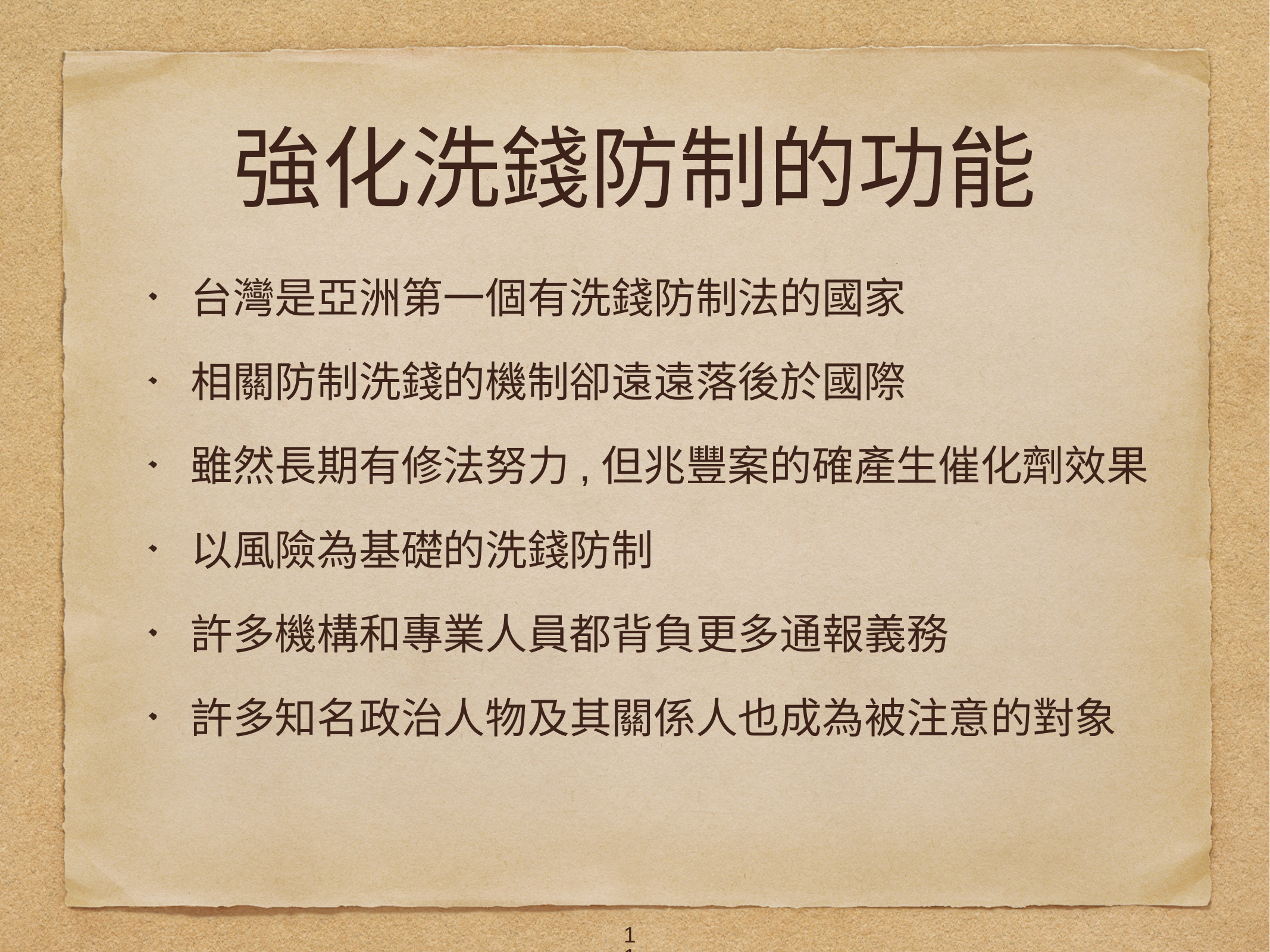

# 強化洗錢防制的功能
台灣是亞洲第一個有洗錢防制法的國家
相關防制洗錢的機制卻遠遠落後於國際
雖然長期有修法努力,但兆豐案的確產生催化劑效果
以風險為基礎的洗錢防制
許多機構和專業人員都背負更多通報義務
許多知名政治人物及其關係人也成為被注意的對象
11